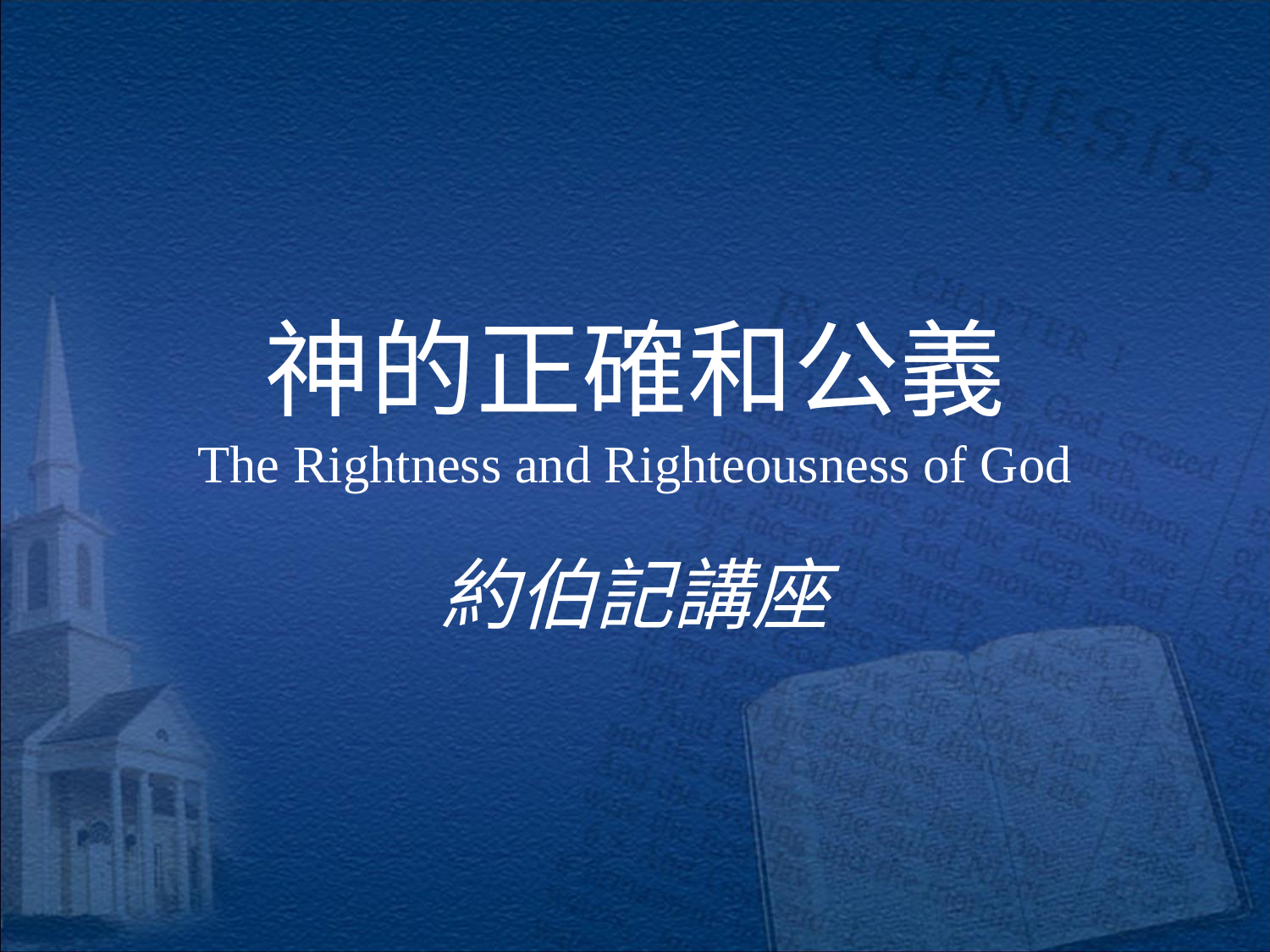

# 神的正確和公義 The Rightness and Righteousness of God
約伯記講座